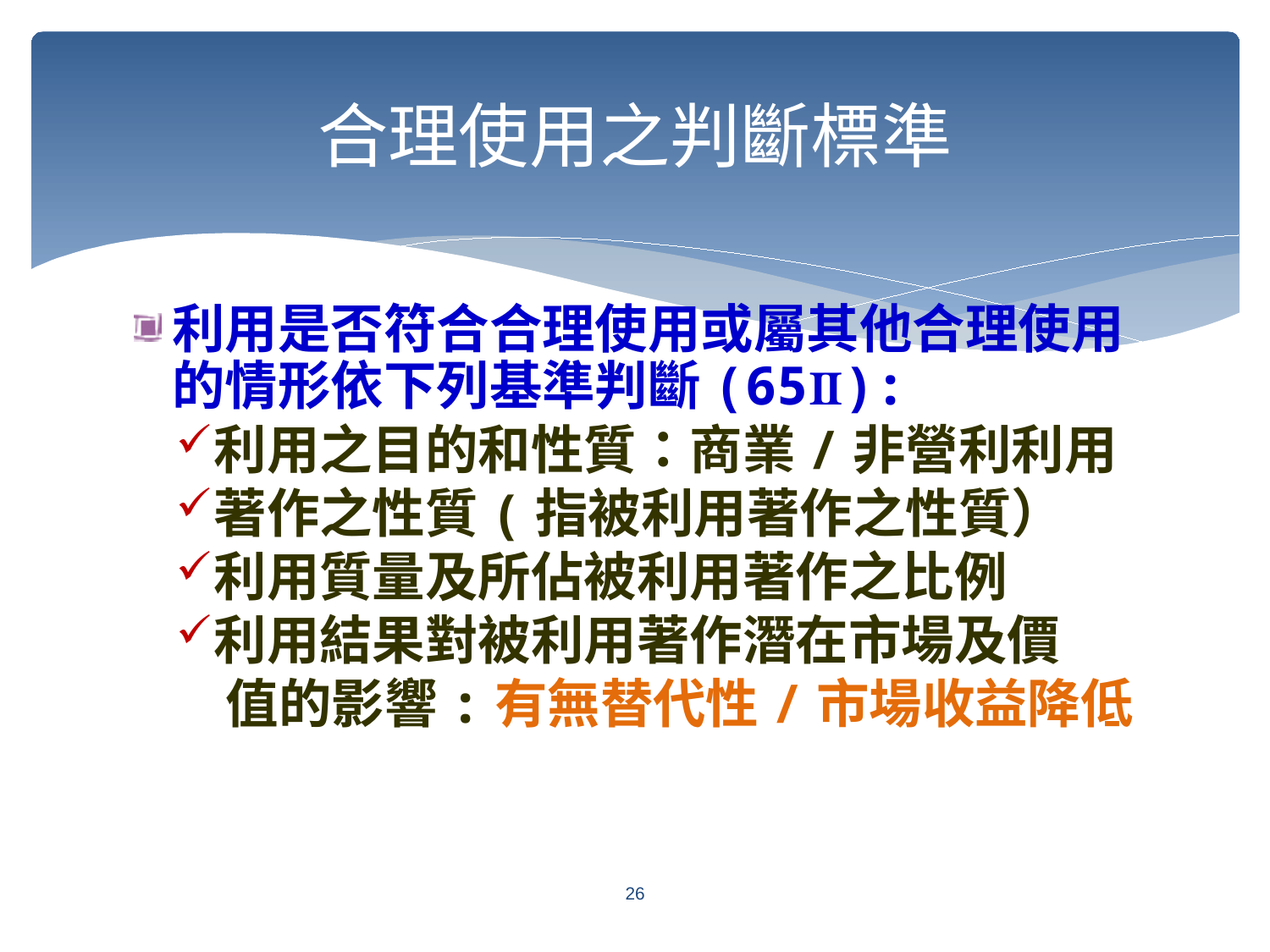

# 合理使用之判斷標準
利用是否符合合理使用或屬其他合理使用的情形依下列基準判斷(65Ⅱ):
利用之目的和性質：商業/非營利利用
著作之性質(指被利用著作之性質）
利用質量及所佔被利用著作之比例
利用結果對被利用著作潛在市場及價
 值的影響:有無替代性/市場收益降低
26